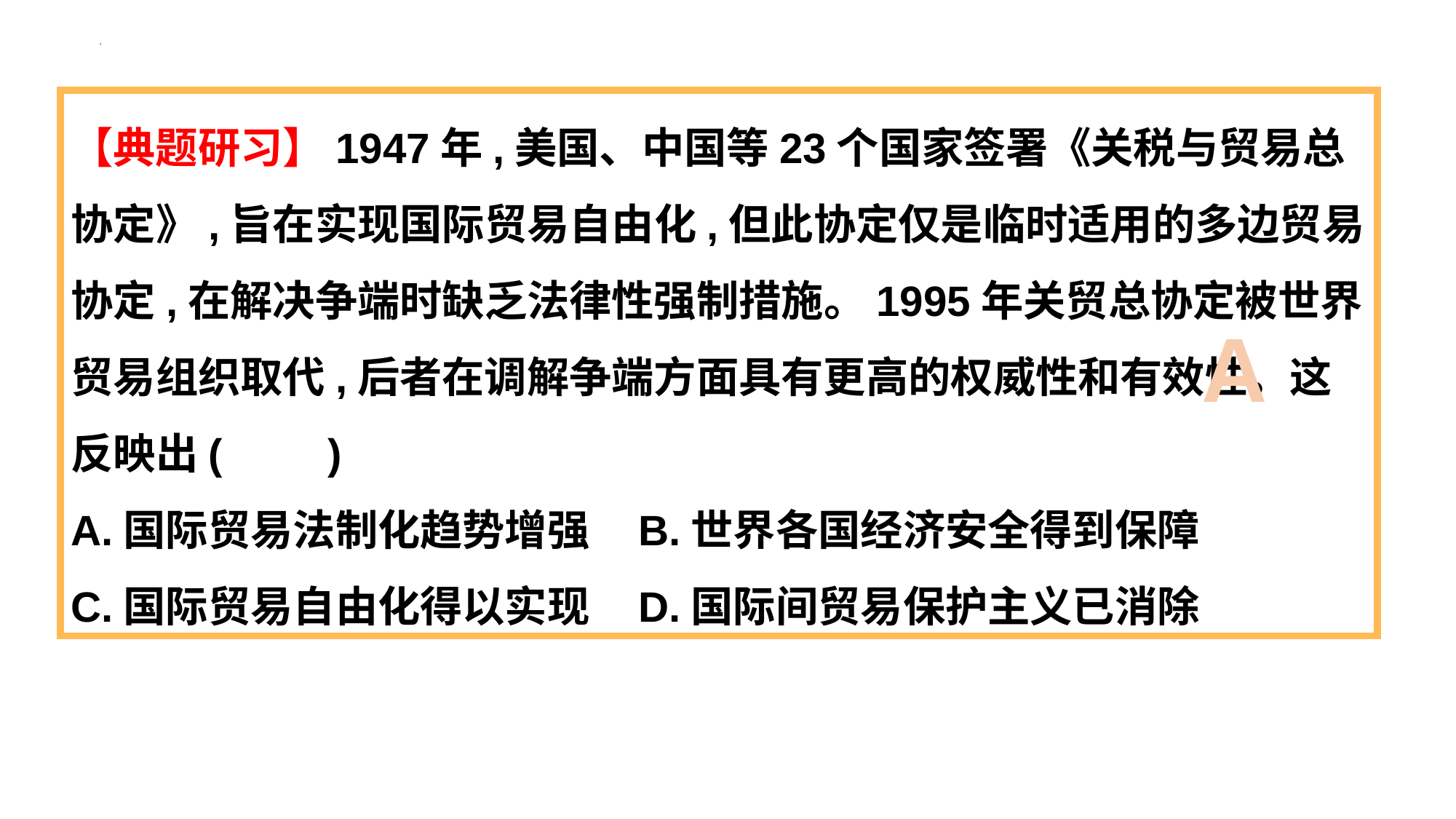

【典题研习】1947年,美国、中国等23个国家签署《关税与贸易总协定》,旨在实现国际贸易自由化,但此协定仅是临时适用的多边贸易协定,在解决争端时缺乏法律性强制措施。1995年关贸总协定被世界贸易组织取代,后者在调解争端方面具有更高的权威性和有效性。这反映出(　　)
A.国际贸易法制化趋势增强    B.世界各国经济安全得到保障
C.国际贸易自由化得以实现    D.国际间贸易保护主义已消除
A